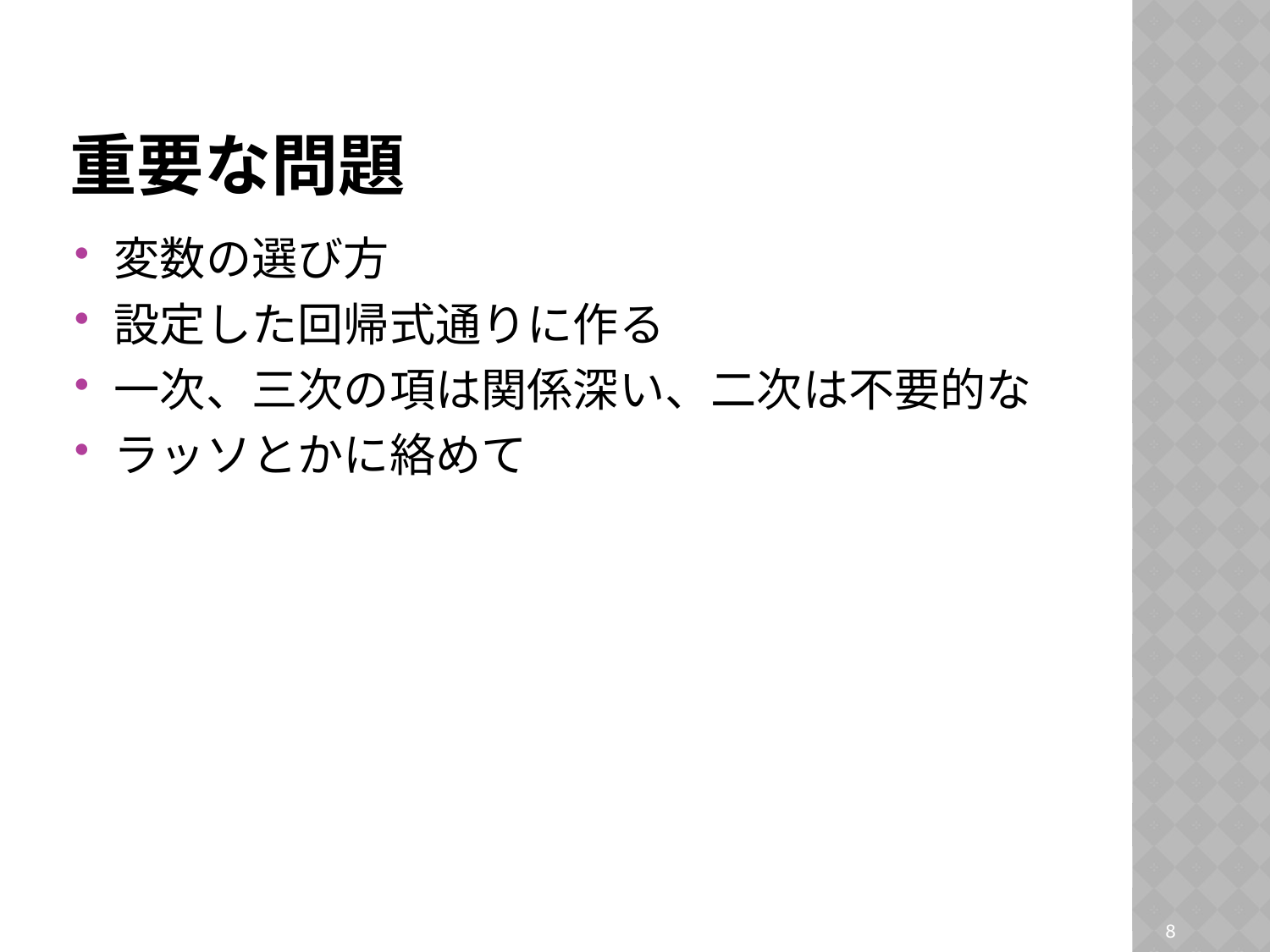

# 重要な問題
変数の選び方
設定した回帰式通りに作る
一次、三次の項は関係深い、二次は不要的な
ラッソとかに絡めて
8